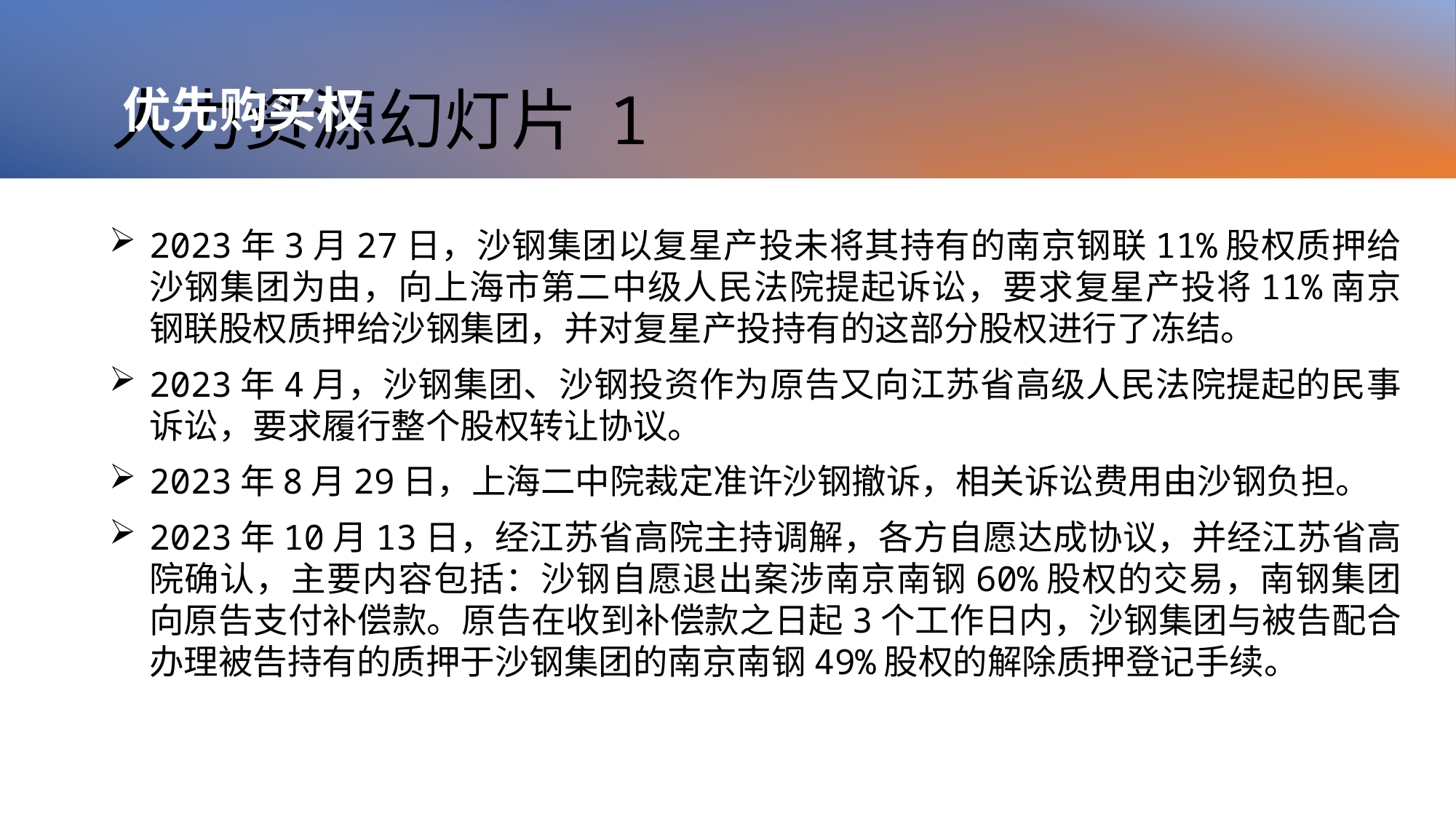

# 人力资源幻灯片 1
优先购买权
2023年3月27日，沙钢集团以复星产投未将其持有的南京钢联11%股权质押给沙钢集团为由，向上海市第二中级人民法院提起诉讼，要求复星产投将11%南京钢联股权质押给沙钢集团，并对复星产投持有的这部分股权进行了冻结。
2023年4月，沙钢集团、沙钢投资作为原告又向江苏省高级人民法院提起的民事诉讼，要求履行整个股权转让协议。
2023年8月29日，上海二中院裁定准许沙钢撤诉，相关诉讼费用由沙钢负担。
2023年10月13日，经江苏省高院主持调解，各方自愿达成协议，并经江苏省高院确认，主要内容包括：沙钢自愿退出案涉南京南钢60%股权的交易，南钢集团向原告支付补偿款。原告在收到补偿款之日起3个工作日内，沙钢集团与被告配合办理被告持有的质押于沙钢集团的南京南钢49%股权的解除质押登记手续。